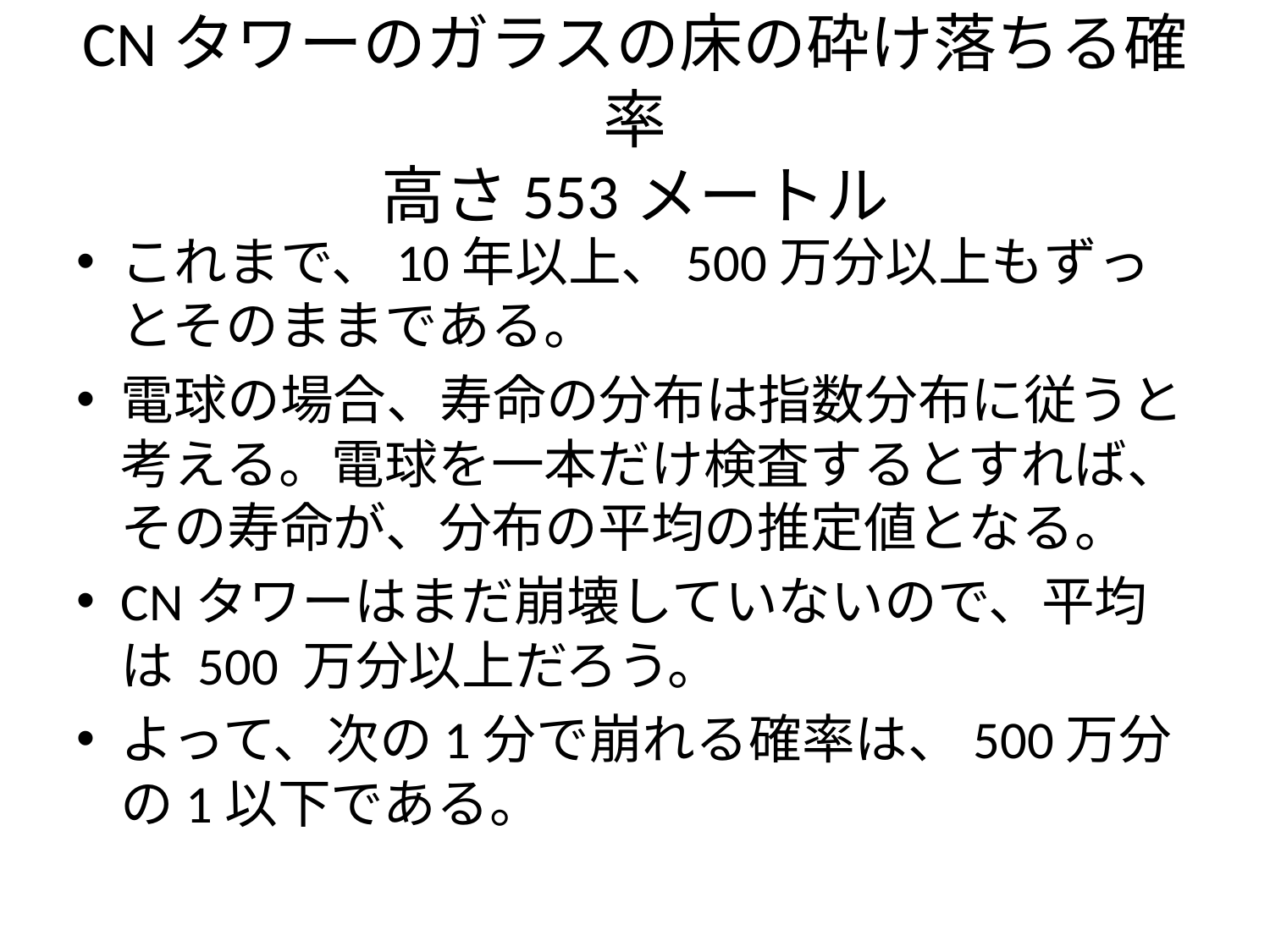

# CNタワーのガラスの床の砕け落ちる確率 高さ553メートル
これまで、10年以上、500万分以上もずっとそのままである。
電球の場合、寿命の分布は指数分布に従うと考える。電球を一本だけ検査するとすれば、その寿命が、分布の平均の推定値となる。
CNタワーはまだ崩壊していないので、平均は 500 万分以上だろう。
よって、次の1分で崩れる確率は、500万分の1以下である。